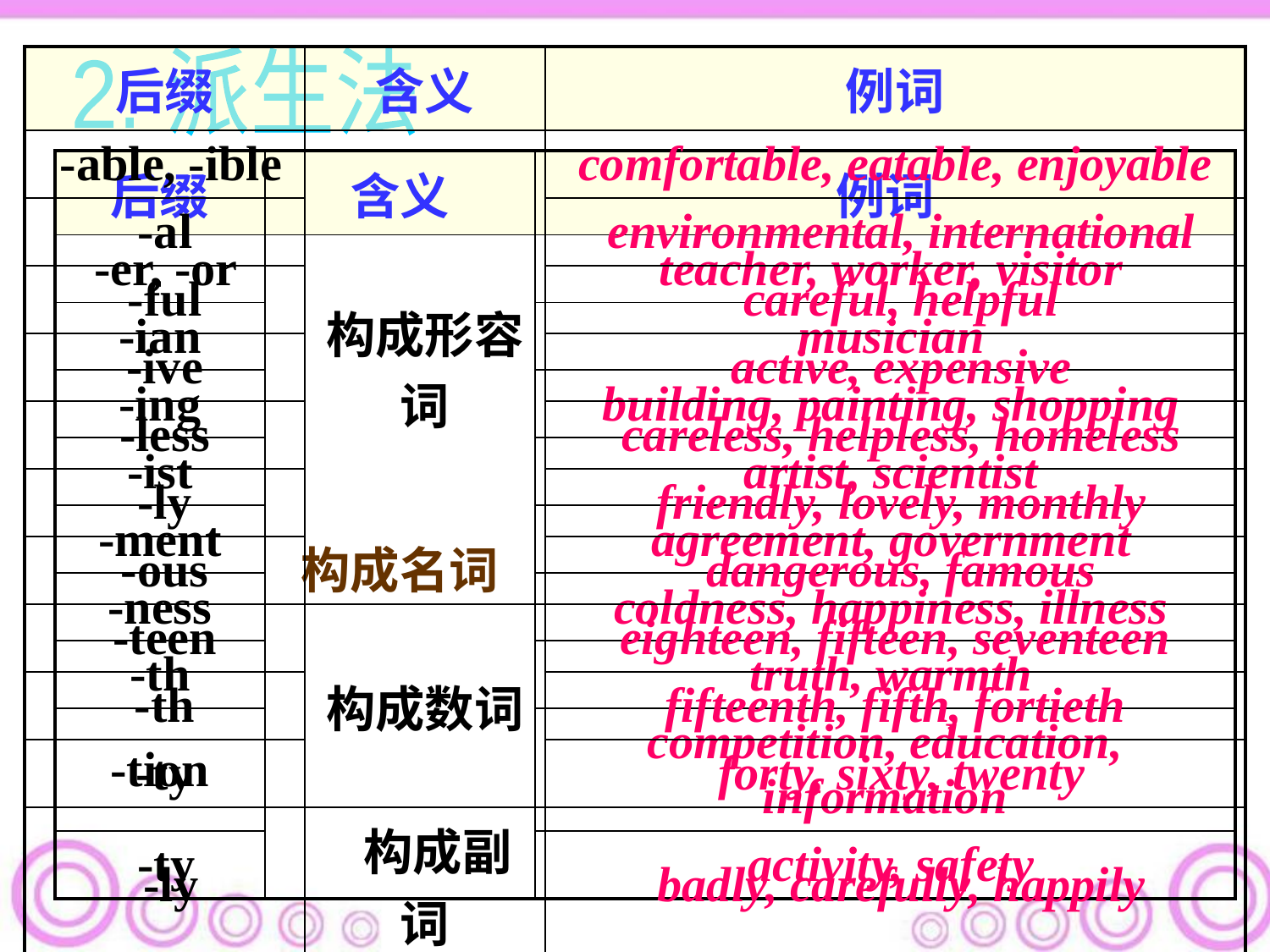

| 后缀 | 含义 | 例词 |
| --- | --- | --- |
| -able, -ible | 构成形容词 | comfortable, eatable, enjoyable |
| -al |  | environmental, international |
| -ful |  | careful, helpful |
| -ive |  | active, expensive |
| -less |  | careless, helpless, homeless |
| -ly |  | friendly, lovely, monthly |
| -ous |  | dangerous, famous |
| -teen | 构成数词 | eighteen, fifteen, seventeen |
| -th |  | fifteenth, fifth, fortieth |
| -ty |  | forty, sixty, twenty |
| -ly | 构成副词 | badly, carefully, happily |
2. 派生法
| 后缀 | 含义 | 例词 |
| --- | --- | --- |
| -er, -or | 构成名词 | teacher, worker, visitor |
| -ian |  | musician |
| -ing |  | building, painting, shopping |
| -ist |  | artist, scientist |
| -ment |  | agreement, government |
| -ness |  | coldness, happiness, illness |
| -th |  | truth, warmth |
| -tion |  | competition, education, information |
| -ty |  | activity, safety |